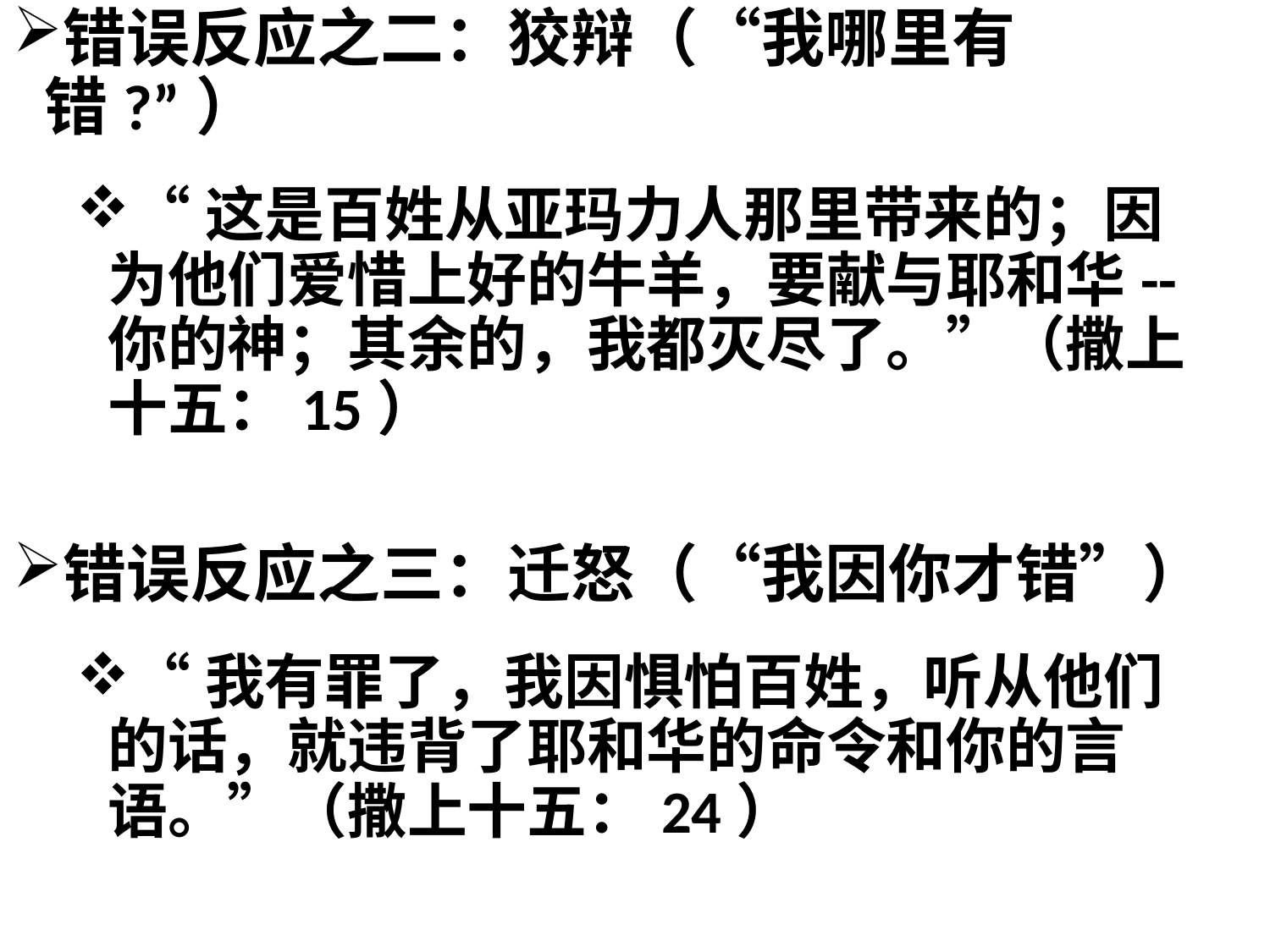

错误反应之二：狡辩（“我哪里有错?”）

“这是百姓从亚玛力人那里带来的；因为他们爱惜上好的牛羊，要献与耶和华--你的神；其余的，我都灭尽了。”（撒上十五：15）

错误反应之三：迁怒（“我因你才错”）

“我有罪了，我因惧怕百姓，听从他们的话，就违背了耶和华的命令和你的言语。”（撒上十五：24）